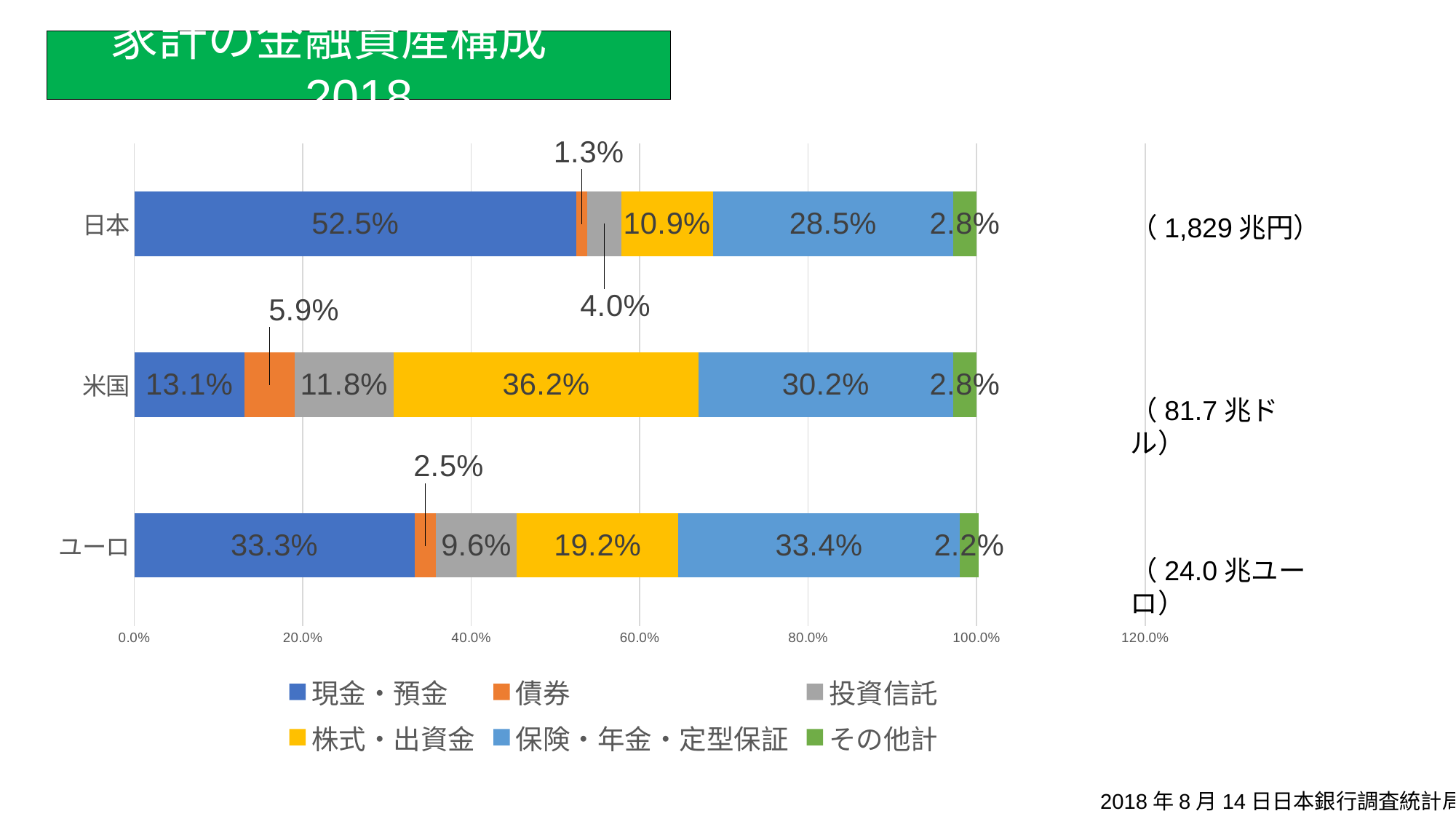

家計の金融資産構成　2018

### Chart

| Category | 現金・預金 | 債券 | 投資信託 | 株式・出資金 | 保険・年金・定型保証 | その他計 |
|---|---|---|---|---|---|---|
| ユーロ | 0.333 | 0.025 | 0.096 | 0.192 | 0.334 | 0.022 |
| 米国 | 0.131 | 0.059 | 0.118 | 0.362 | 0.302 | 0.028 |
| 日本 | 0.525 | 0.013 | 0.04 | 0.109 | 0.285 | 0.028 |
（1,829兆円）
（81.7兆ドル）
（24.0兆ユーロ）
2018年8月14日日本銀行調査統計局